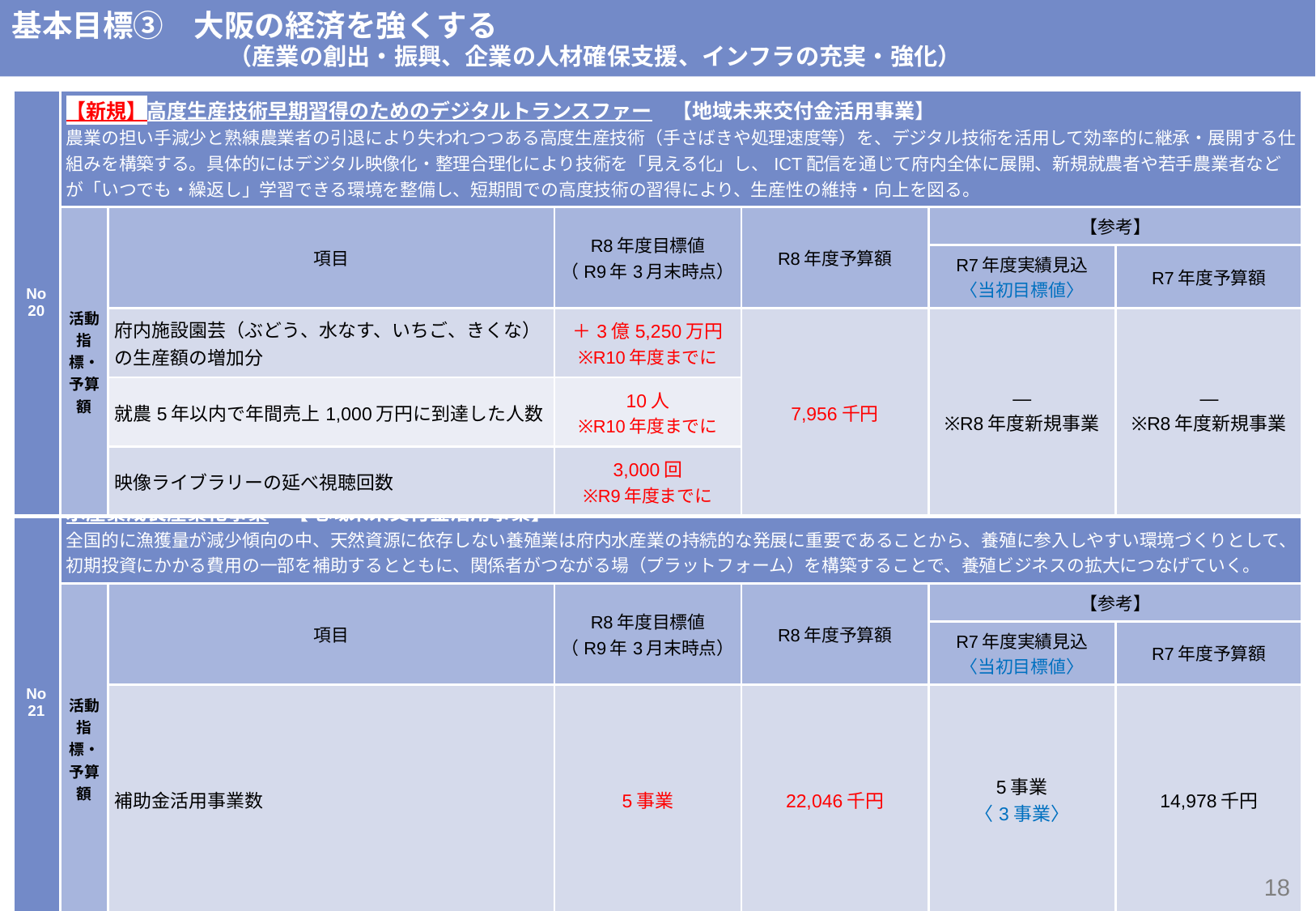

基本目標③　大阪の経済を強くする
　　　　　　　　     （産業の創出・振興、企業の人材確保支援、インフラの充実・強化）
環境農林水産部
| No 20 | 【新規】高度生産技術早期習得のためのデジタルトランスファー　【地域未来交付金活用事業】 農業の担い手減少と熟練農業者の引退により失われつつある高度生産技術（手さばきや処理速度等）を、デジタル技術を活用して効率的に継承・展開する仕組みを構築する。具体的にはデジタル映像化・整理合理化により技術を「見える化」し、ICT配信を通じて府内全体に展開、新規就農者や若手農業者などが「いつでも・繰返し」学習できる環境を整備し、短期間での高度技術の習得により、生産性の維持・向上を図る。 |  |  |  |  |  |
| --- | --- | --- | --- | --- | --- | --- |
|  | 活動指標・予算額 | 項目 | R8年度目標値 （R9年3月末時点） | R8年度予算額 | 【参考】 |  |
|  |  |  |  |  | R7年度実績見込 〈当初目標値〉 | R7年度予算額 |
|  |  | 府内施設園芸（ぶどう、水なす、いちご、きくな）の生産額の増加分 | ＋3億5,250万円 ※R10年度までに | 7,956千円 | ― ※R8年度新規事業 | ― ※R8年度新規事業 |
|  |  | 就農5年以内で年間売上1,000万円に到達した人数 | 10人 ※R10年度までに |  | ― ※R8年度新規事業 |  |
|  |  | 映像ライブラリーの延べ視聴回数 | 3,000回 ※R9年度までに |  | （調整中） |  |
| No 21 | 水産業成長産業化事業　【地域未来交付金活用事業】 全国的に漁獲量が減少傾向の中、天然資源に依存しない養殖業は府内水産業の持続的な発展に重要であることから、養殖に参入しやすい環境づくりとして、初期投資にかかる費用の一部を補助するとともに、関係者がつながる場（プラットフォーム）を構築することで、養殖ビジネスの拡大につなげていく。 |  |  |  |  |  |
| --- | --- | --- | --- | --- | --- | --- |
|  | 活動指標・予算額 | 項目 | R8年度目標値 （R9年3月末時点） | R8年度予算額 | 【参考】 |  |
|  |  |  |  |  | R7年度実績見込 〈当初目標値〉 | R7年度予算額 |
|  |  | 補助金活用事業数 | 5事業 | 22,046千円 | 5事業 〈3事業〉 | 14,978千円 |
環境農林水産部
18